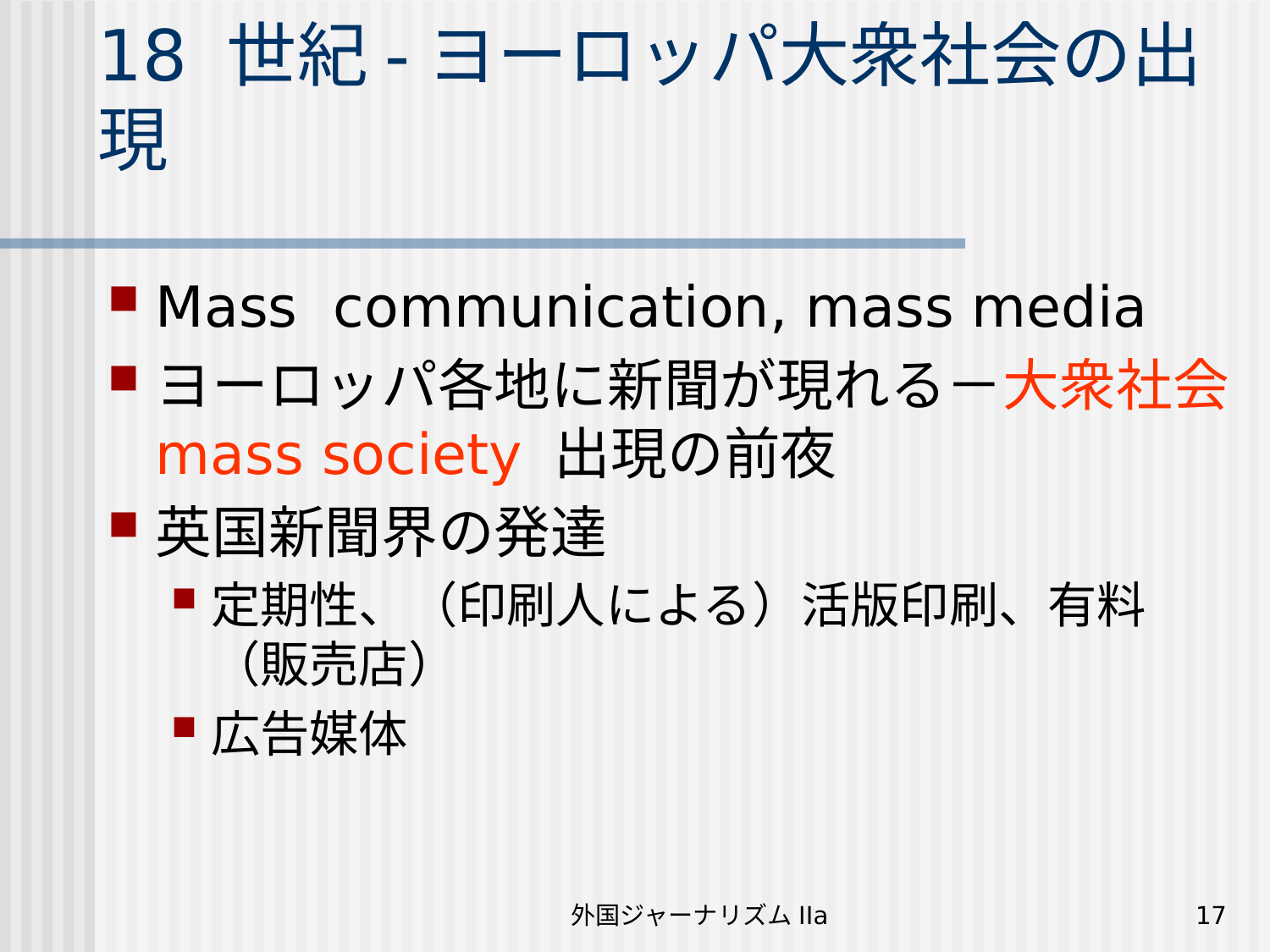

# 18 世紀-ヨーロッパ大衆社会の出現
Mass  communication, mass media
ヨーロッパ各地に新聞が現れる－大衆社会mass society 出現の前夜
英国新聞界の発達
定期性、（印刷人による）活版印刷、有料（販売店）
広告媒体

外国ジャーナリズムIIa
17